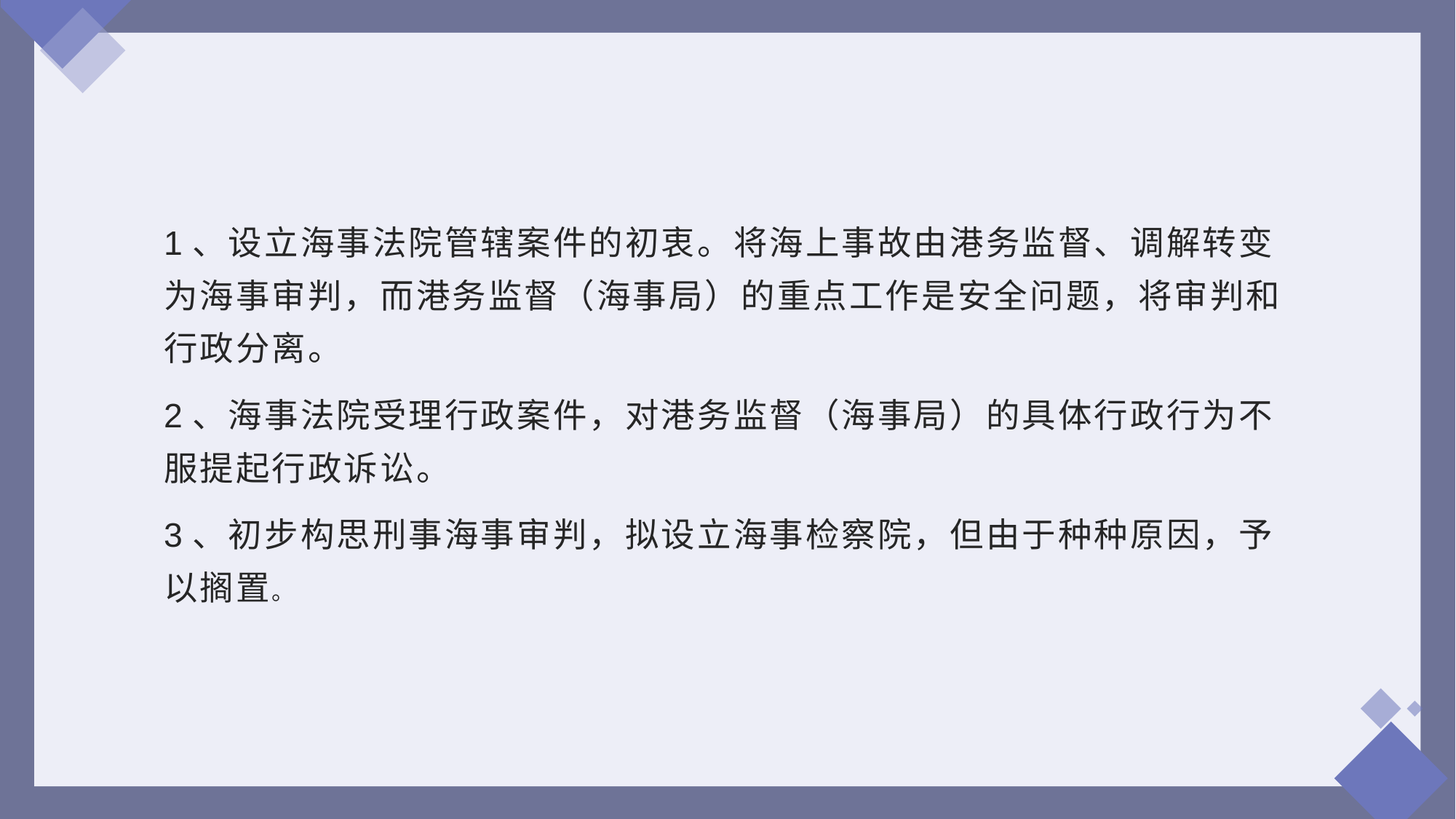

1、设立海事法院管辖案件的初衷。将海上事故由港务监督、调解转变为海事审判，而港务监督（海事局）的重点工作是安全问题，将审判和行政分离。
2、海事法院受理行政案件，对港务监督（海事局）的具体行政行为不服提起行政诉讼。
3、初步构思刑事海事审判，拟设立海事检察院，但由于种种原因，予以搁置。